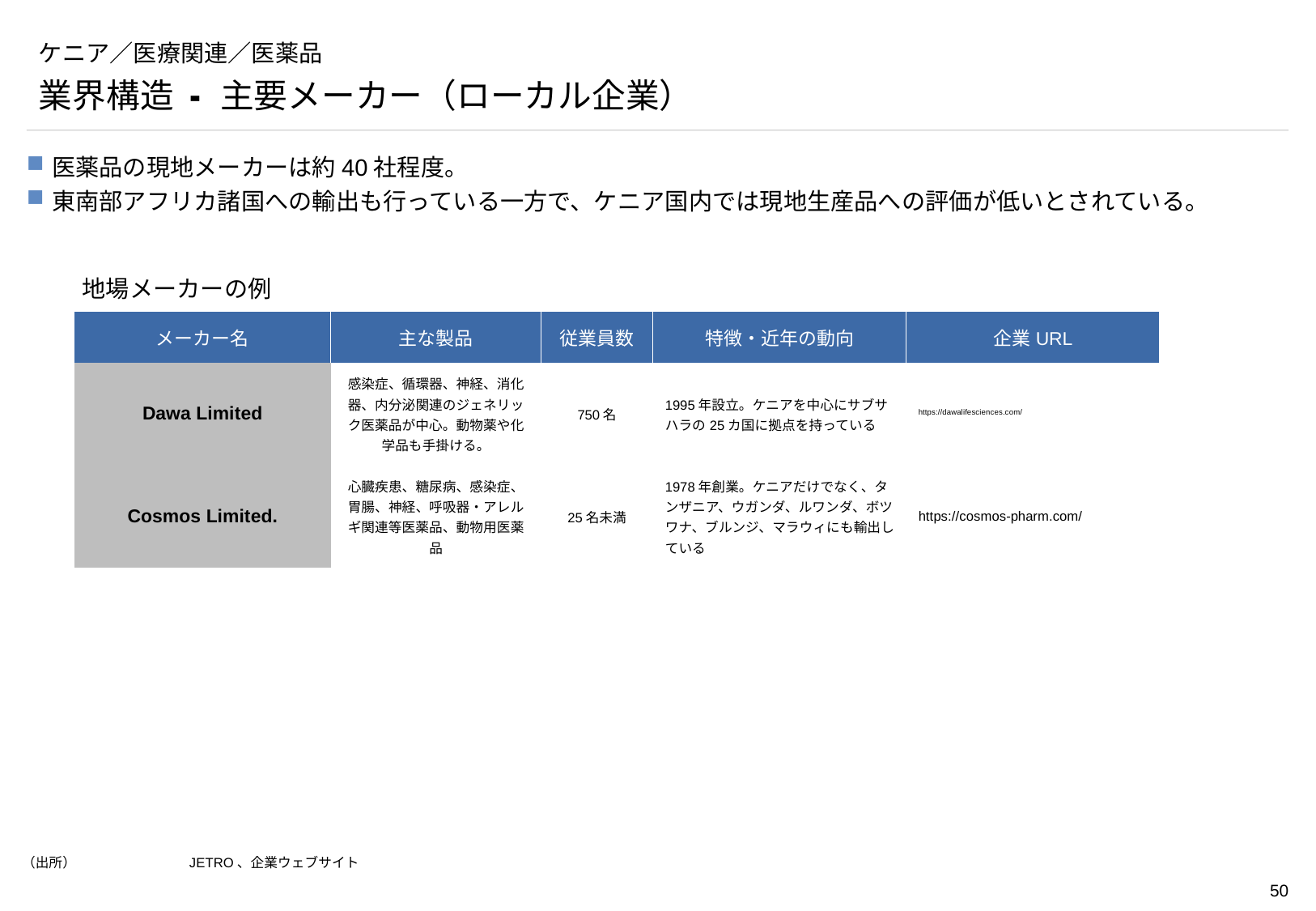

# ケニア／医療関連／医薬品
業界構造 - 主要メーカー（ローカル企業）
医薬品の現地メーカーは約40社程度。
東南部アフリカ諸国への輸出も行っている一方で、ケニア国内では現地生産品への評価が低いとされている。
地場メーカーの例
| メーカー名 | 主な製品 | 従業員数 | 特徴・近年の動向 | 企業URL |
| --- | --- | --- | --- | --- |
| Dawa Limited | 感染症、循環器、神経、消化器、内分泌関連のジェネリック医薬品が中心。動物薬や化学品も手掛ける。 | 750名 | 1995年設立。ケニアを中心にサブサハラの25カ国に拠点を持っている | https://dawalifesciences.com/ |
| Cosmos Limited. | 心臓疾患、糖尿病、感染症、胃腸、神経、呼吸器・アレルギ関連等医薬品、動物用医薬品 | 25名未満 | 1978年創業。ケニアだけでなく、タンザニア、ウガンダ、ルワンダ、ボツワナ、ブルンジ、マラウィにも輸出している | https://cosmos-pharm.com/ |

（出所）	JETRO、企業ウェブサイト